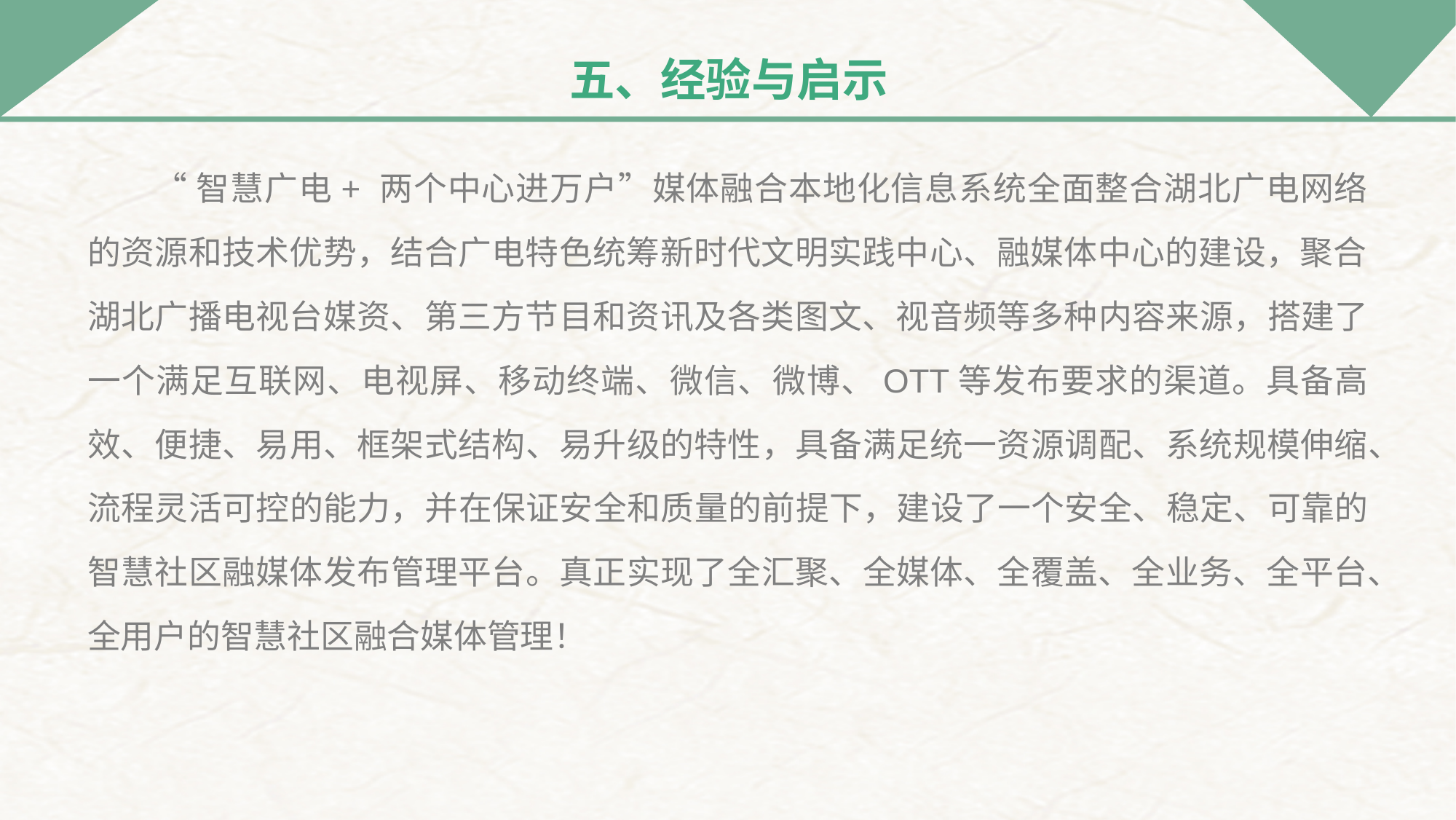

五、经验与启示

“智慧广电+ 两个中心进万户”媒体融合本地化信息系统全面整合湖北广电网络的资源和技术优势，结合广电特色统筹新时代文明实践中心、融媒体中心的建设，聚合湖北广播电视台媒资、第三方节目和资讯及各类图文、视音频等多种内容来源，搭建了一个满足互联网、电视屏、移动终端、微信、微博、OTT等发布要求的渠道。具备高效、便捷、易用、框架式结构、易升级的特性，具备满足统一资源调配、系统规模伸缩、流程灵活可控的能力，并在保证安全和质量的前提下，建设了一个安全、稳定、可靠的智慧社区融媒体发布管理平台。真正实现了全汇聚、全媒体、全覆盖、全业务、全平台、全用户的智慧社区融合媒体管理！